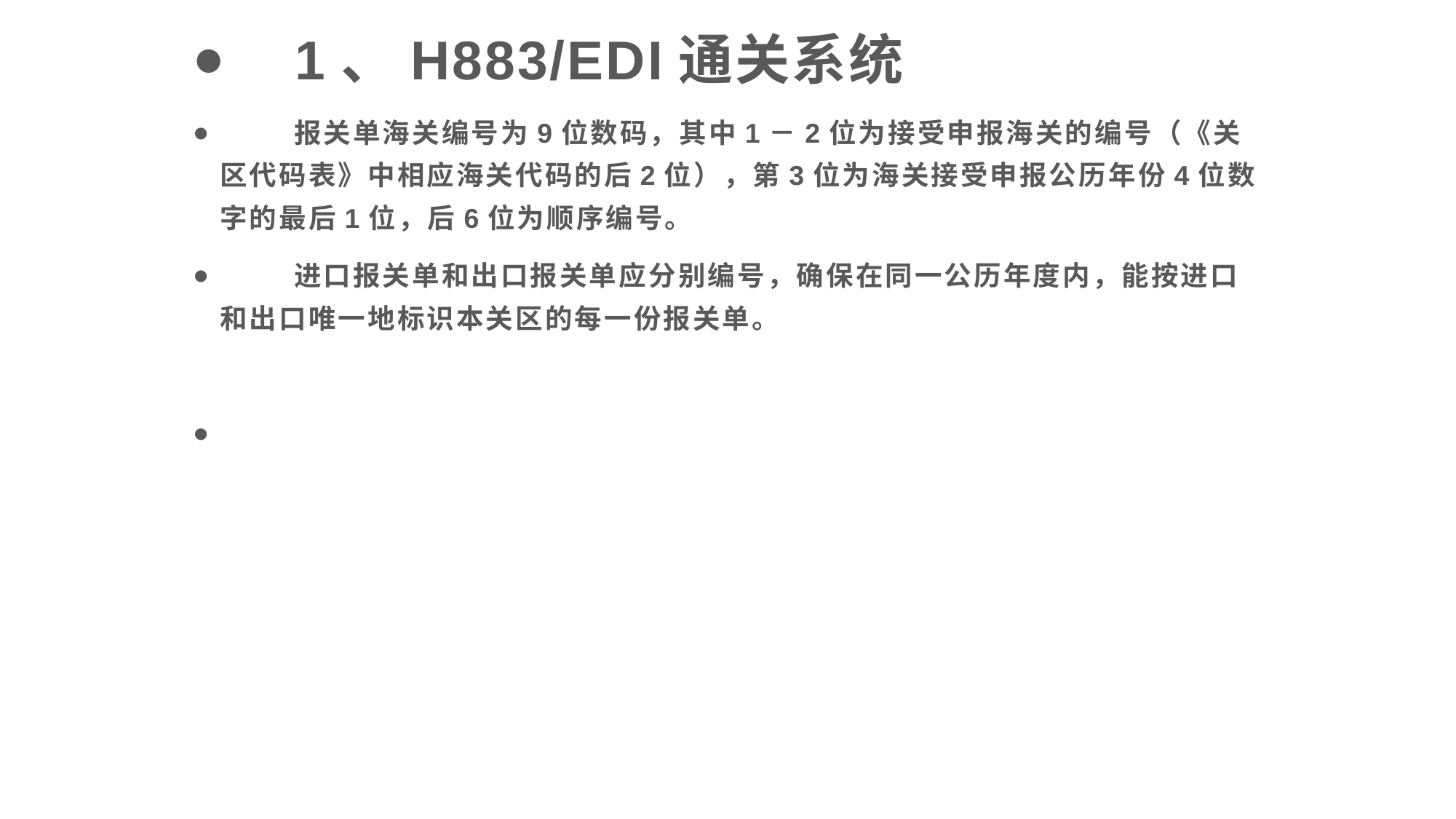

1、H883/EDI通关系统
        报关单海关编号为9位数码，其中1－2位为接受申报海关的编号（《关区代码表》中相应海关代码的后2位），第3位为海关接受申报公历年份4位数字的最后1位，后6位为顺序编号。
        进口报关单和出口报关单应分别编号，确保在同一公历年度内，能按进口和出口唯一地标识本关区的每一份报关单。